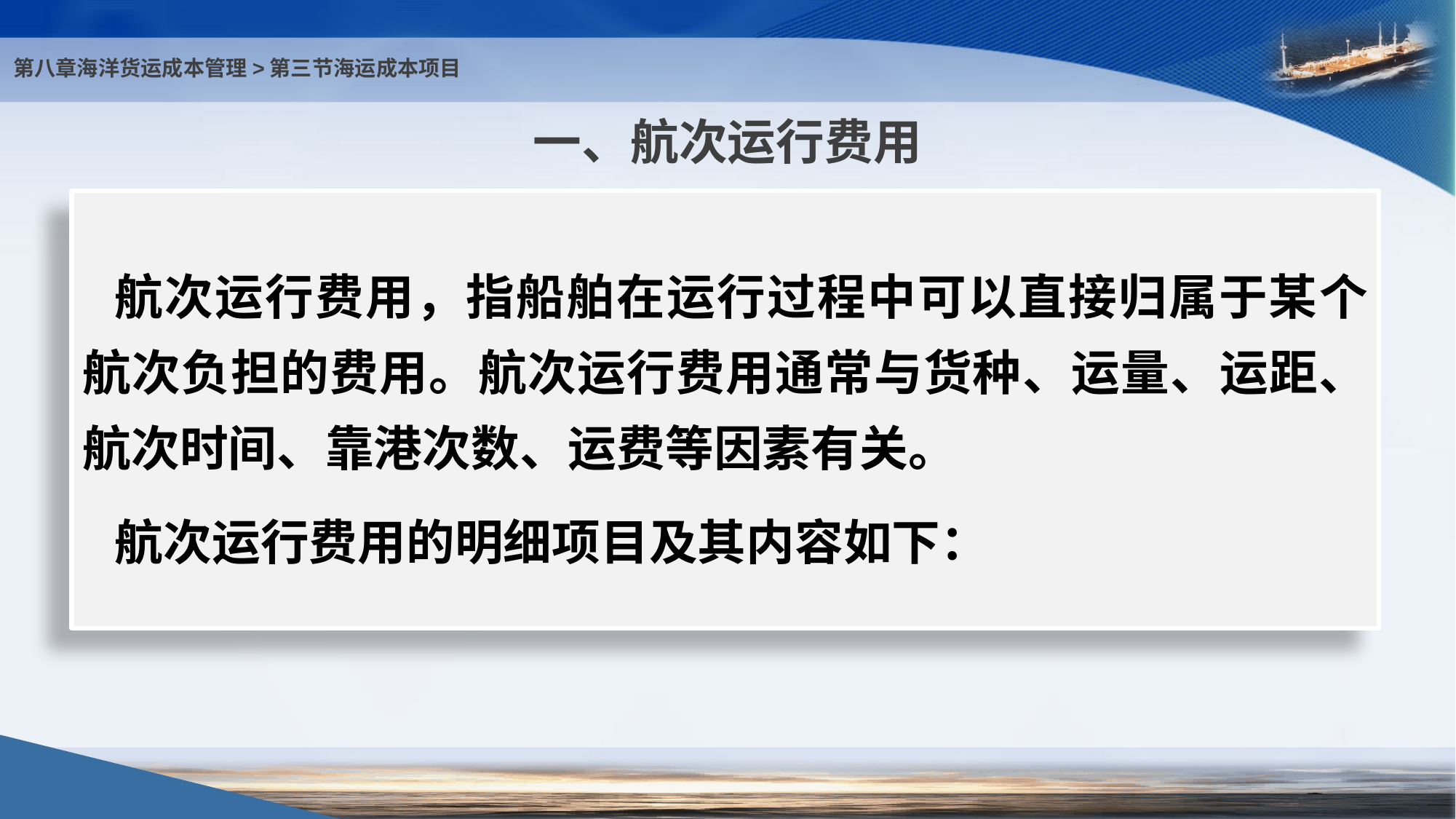

第八章海洋货运成本管理>第三节海运成本项目
# 一、航次运行费用
航次运行费用，指船舶在运行过程中可以直接归属于某个航次负担的费用。航次运行费用通常与货种、运量、运距、航次时间、靠港次数、运费等因素有关。
航次运行费用的明细项目及其内容如下：